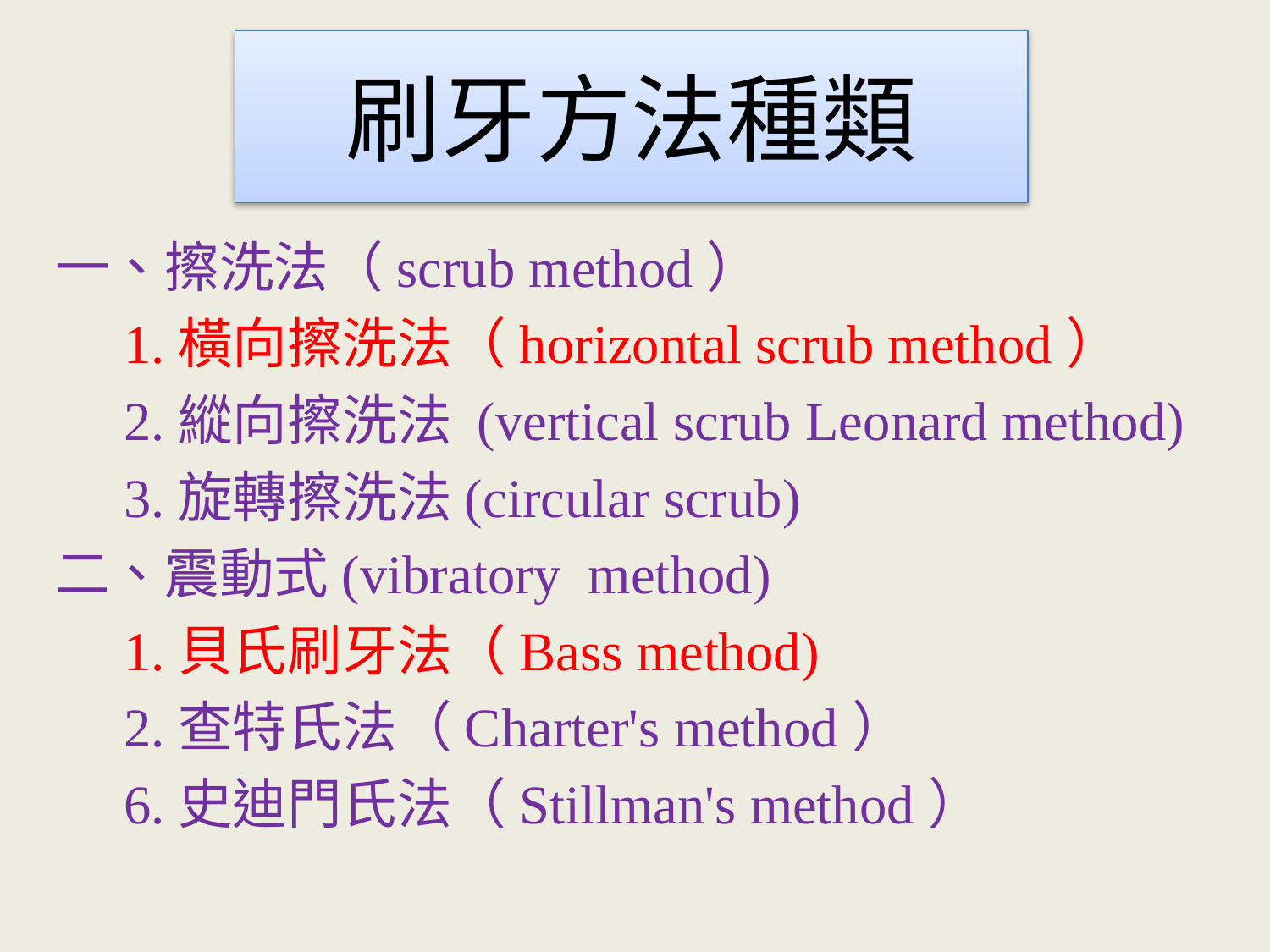

# 刷牙方法種類
一、擦洗法（scrub method）
     1.橫向擦洗法（horizontal scrub method）
     2.縱向擦洗法 (vertical scrub Leonard method)
     3.旋轉擦洗法(circular scrub)
二、震動式(vibratory  method)
     1.貝氏刷牙法（Bass method)
     2.查特氏法（Charter's method）
     6.史迪門氏法（Stillman's method）